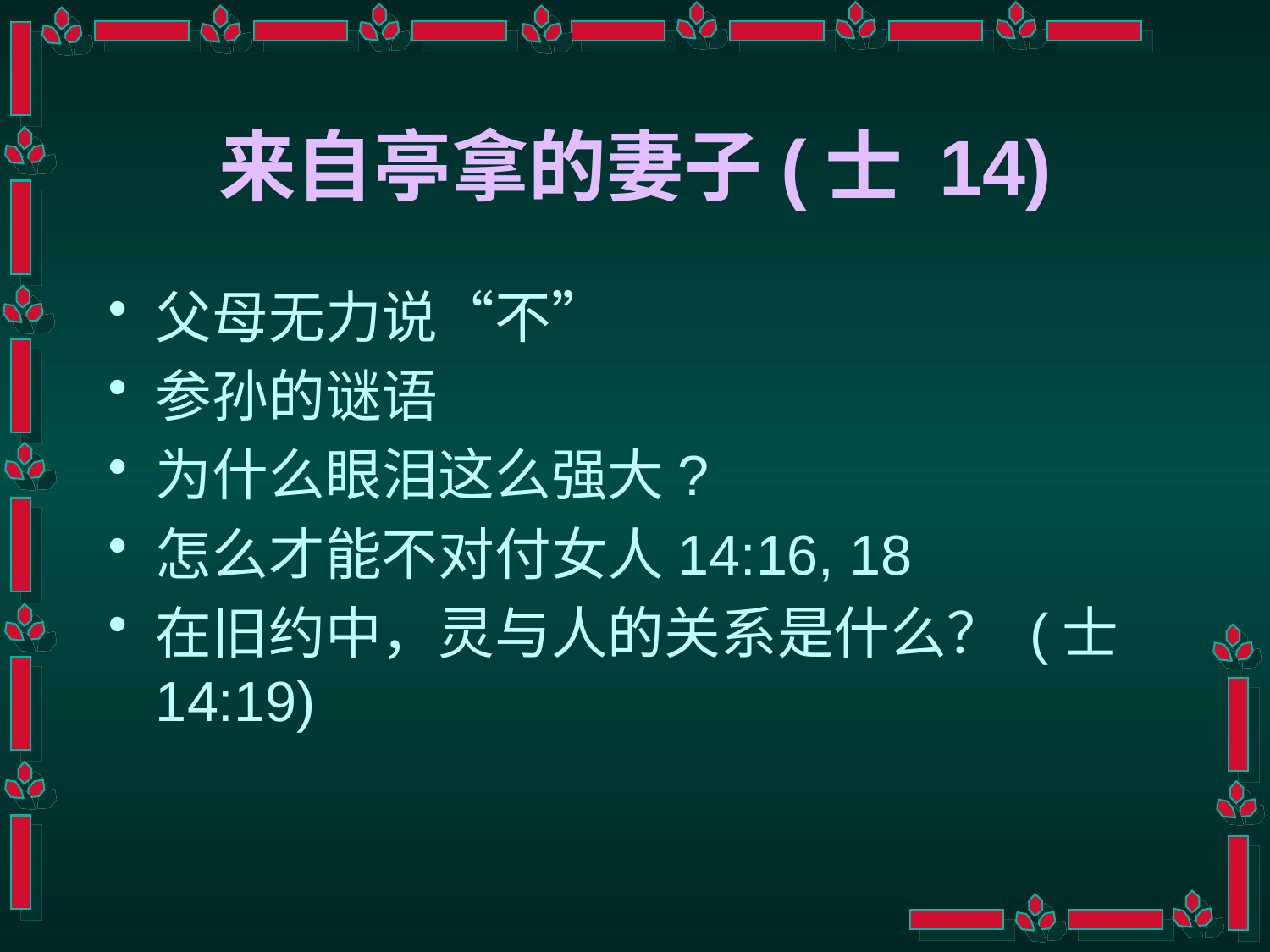

# 来自亭拿的妻子(士 14)
父母无力说“不”
参孙的谜语
为什么眼泪这么强大?
怎么才能不对付女人14:16, 18
在旧约中，灵与人的关系是什么？ (士 14:19)